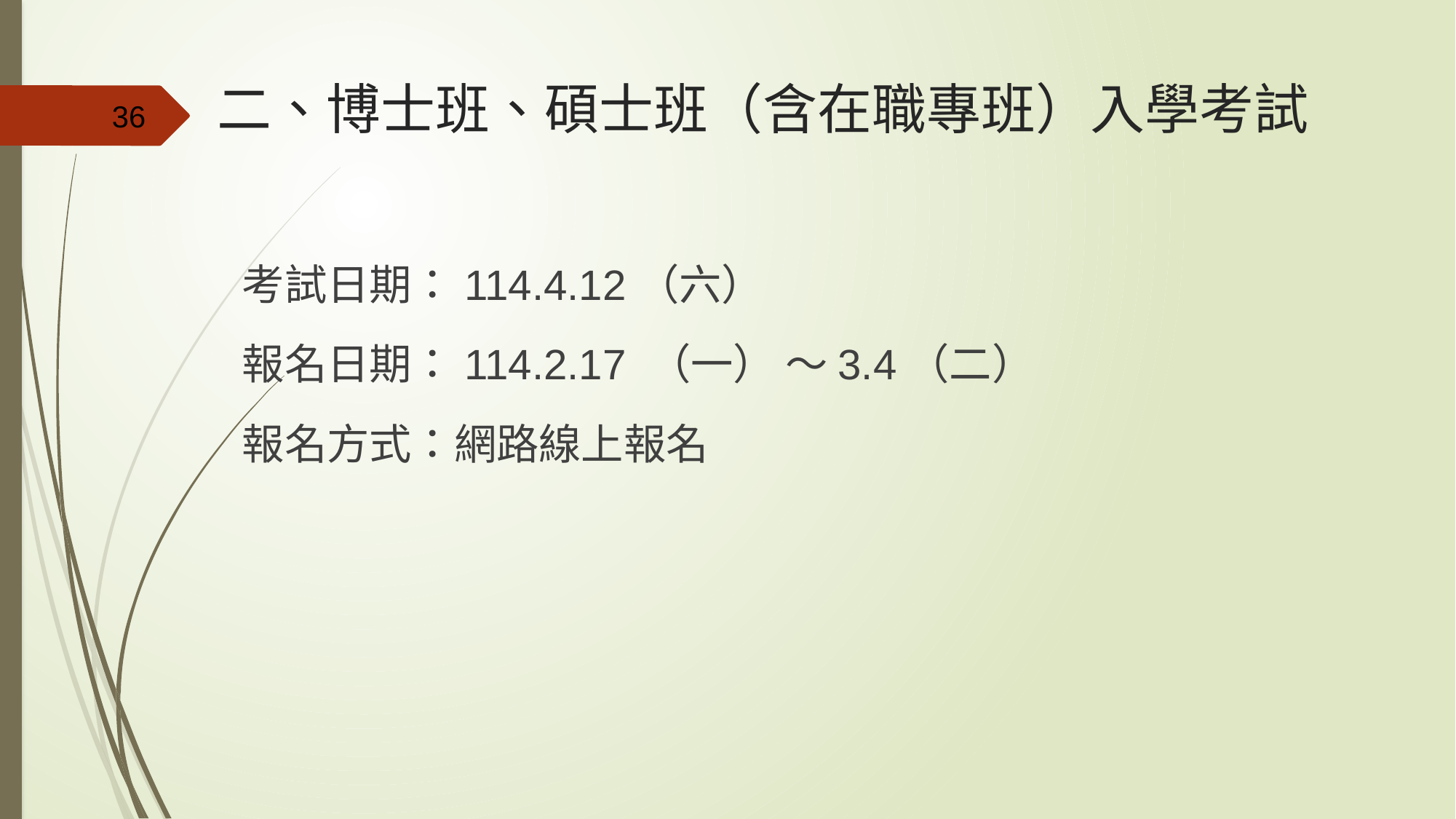

# 二、博士班、碩士班（含在職專班）入學考試
36
考試日期：114.4.12（六）
報名日期：114.2.17 （一） ～3.4（二）
報名方式：網路線上報名